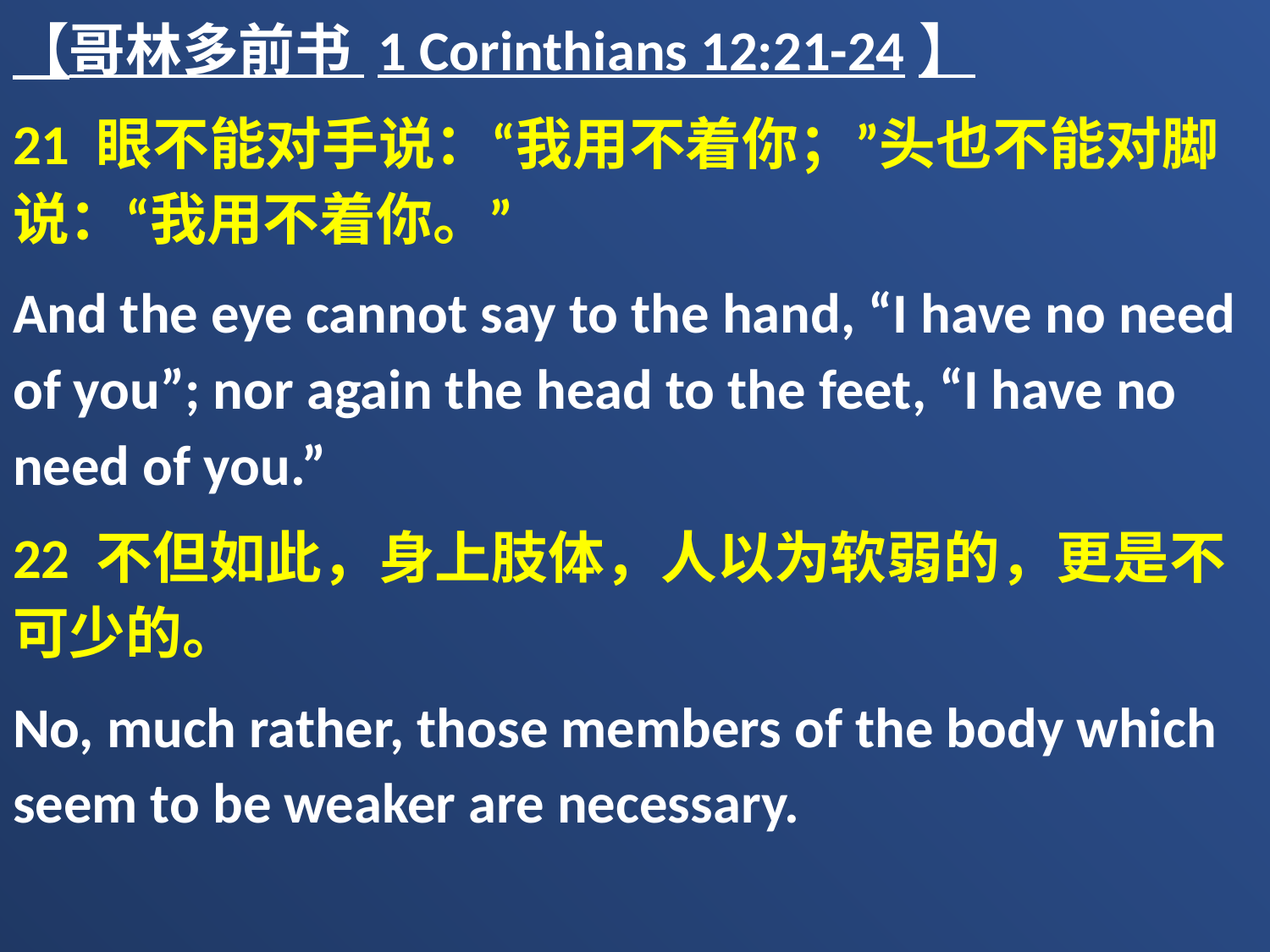

【哥林多前书 1 Corinthians 12:21-24】
21 眼不能对手说：“我用不着你；”头也不能对脚说：“我用不着你。”
And the eye cannot say to the hand, “I have no need of you”; nor again the head to the feet, “I have no need of you.”
22 不但如此，身上肢体，人以为软弱的，更是不可少的。
No, much rather, those members of the body which seem to be weaker are necessary.